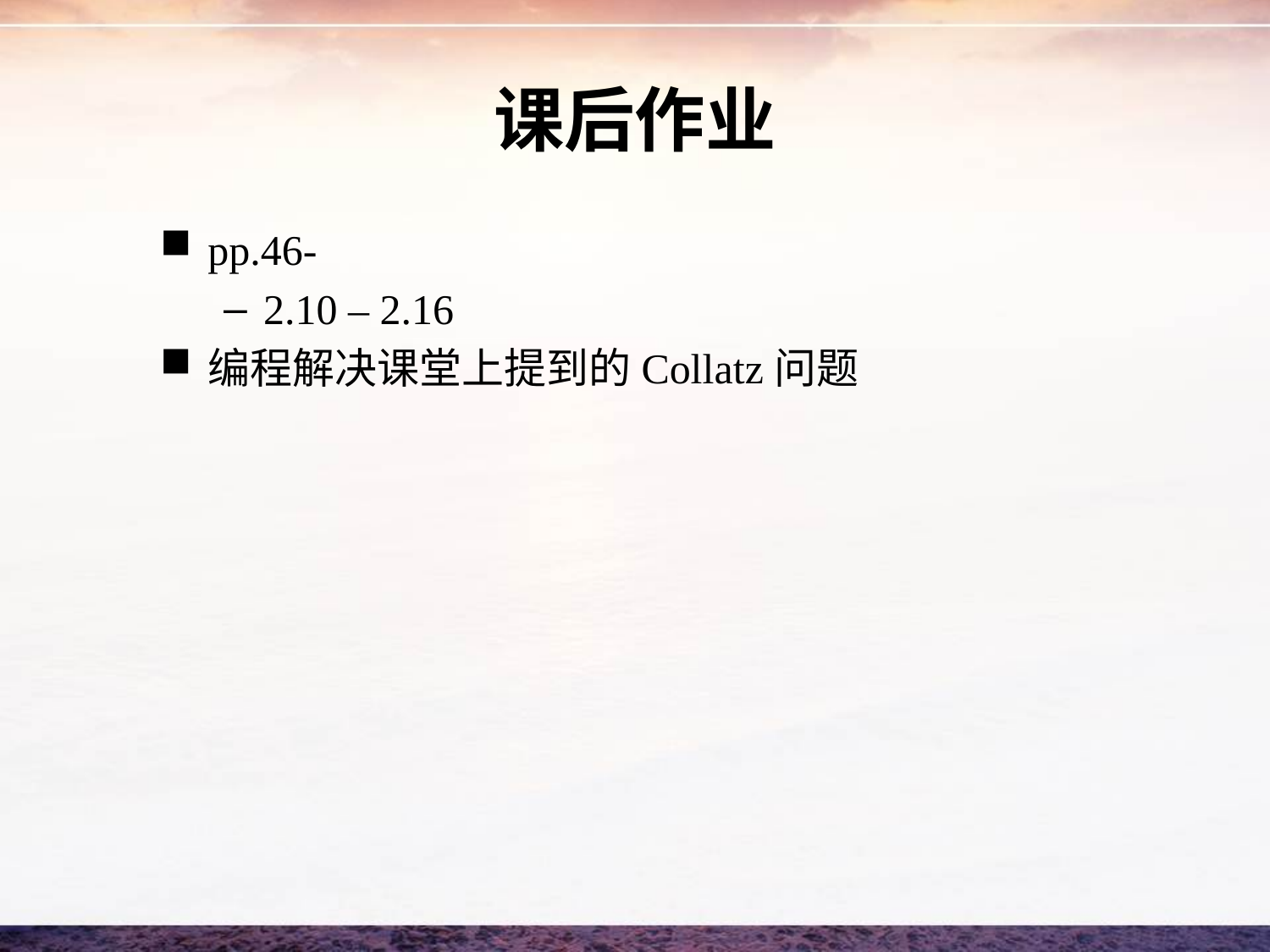

# 课后作业
pp.46-
2.10 – 2.16
编程解决课堂上提到的Collatz问题